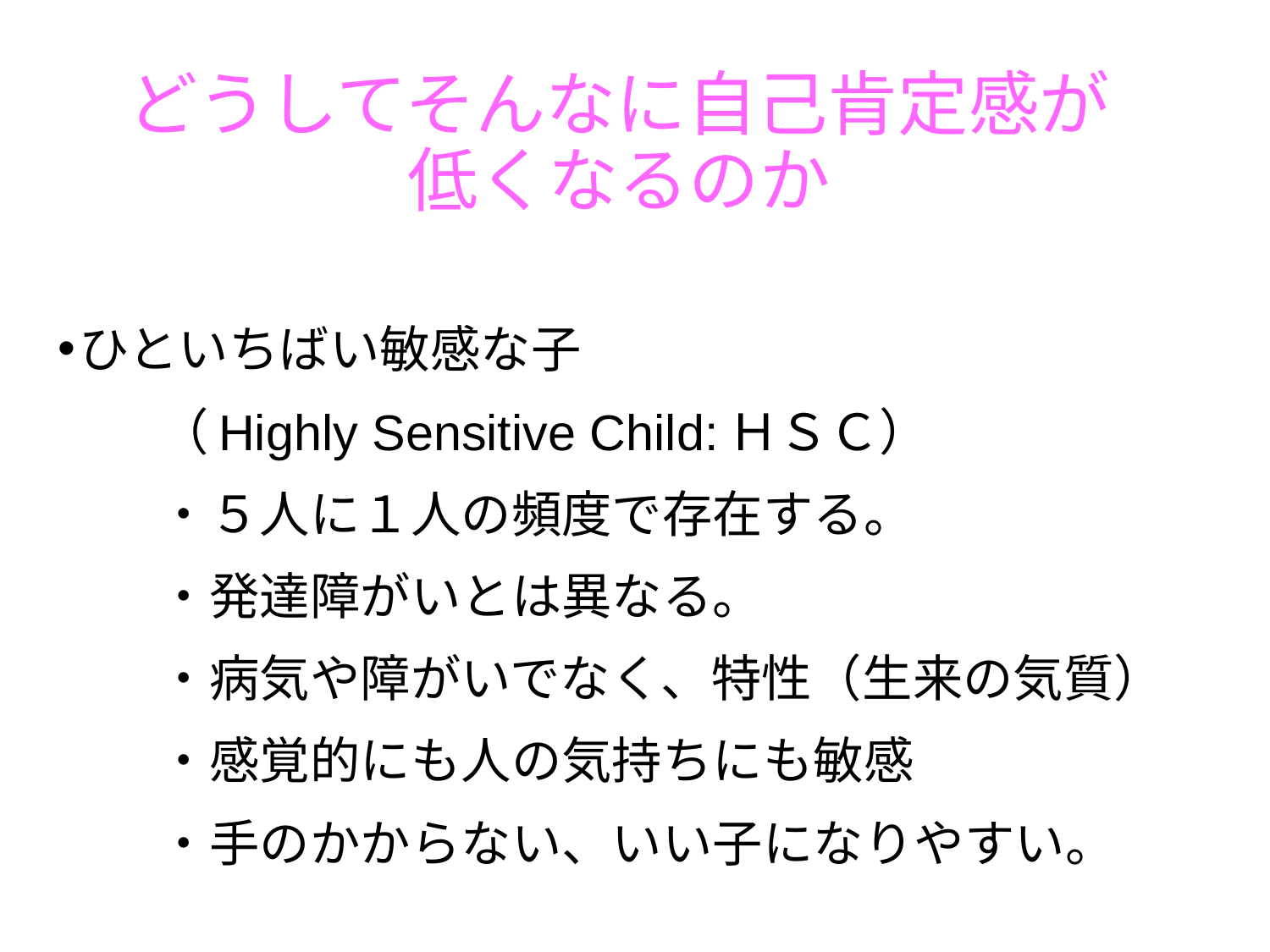

# どうしてそんなに自己肯定感が 低くなるのか

ひといちばい敏感な子
　　（Highly Sensitive Child:ＨＳＣ）
　　・５人に１人の頻度で存在する。
　　・発達障がいとは異なる。
　　・病気や障がいでなく、特性（生来の気質）
　　・感覚的にも人の気持ちにも敏感
　　・手のかからない、いい子になりやすい。